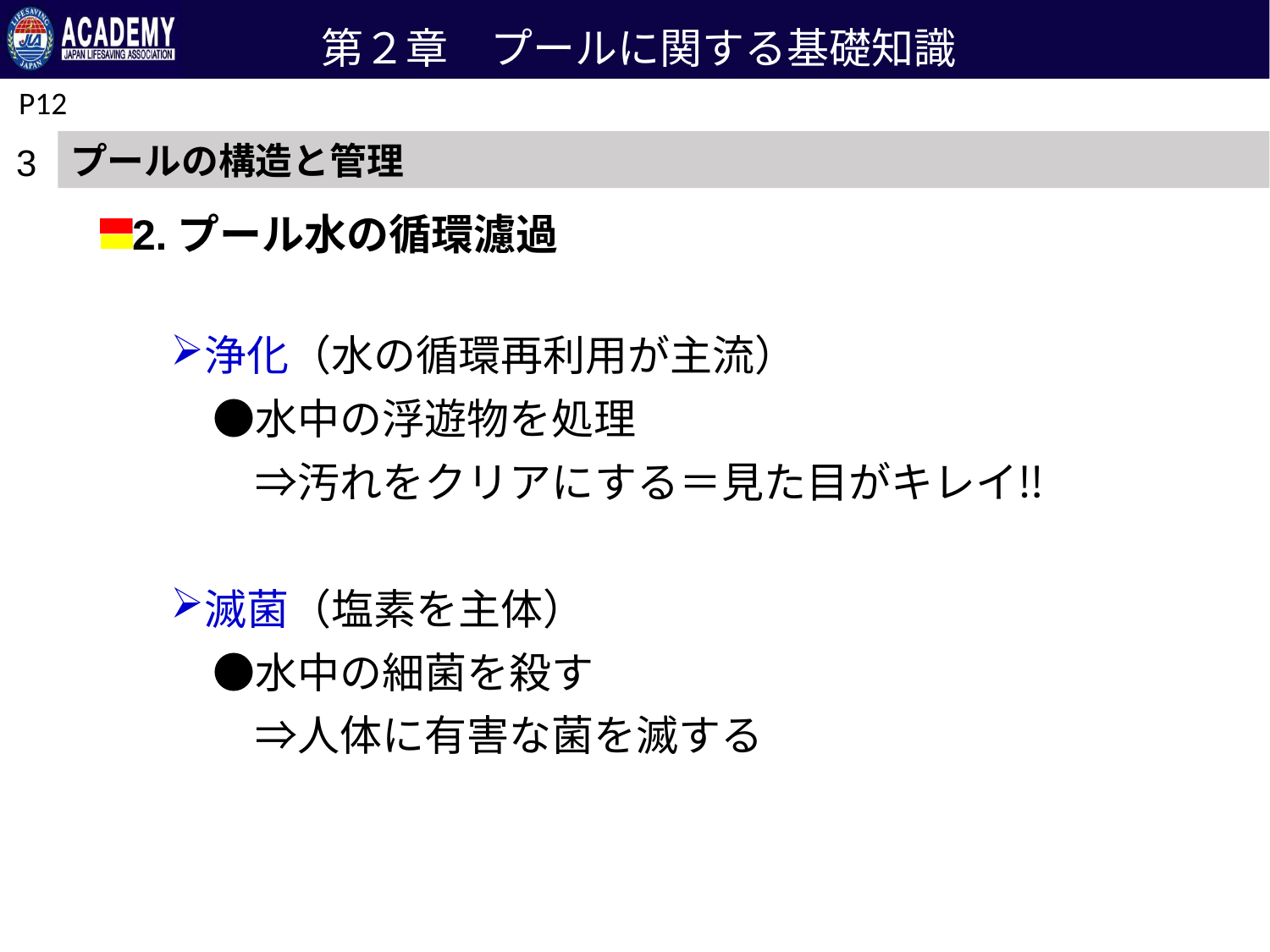

第２章　プールに関する基礎知識
P12
プールの構造と管理
3
2.プール水の循環濾過
浄化（水の循環再利用が主流）
　●水中の浮遊物を処理
　　⇒汚れをクリアにする＝見た目がキレイ‼

滅菌（塩素を主体）
　●水中の細菌を殺す
　　⇒人体に有害な菌を滅する